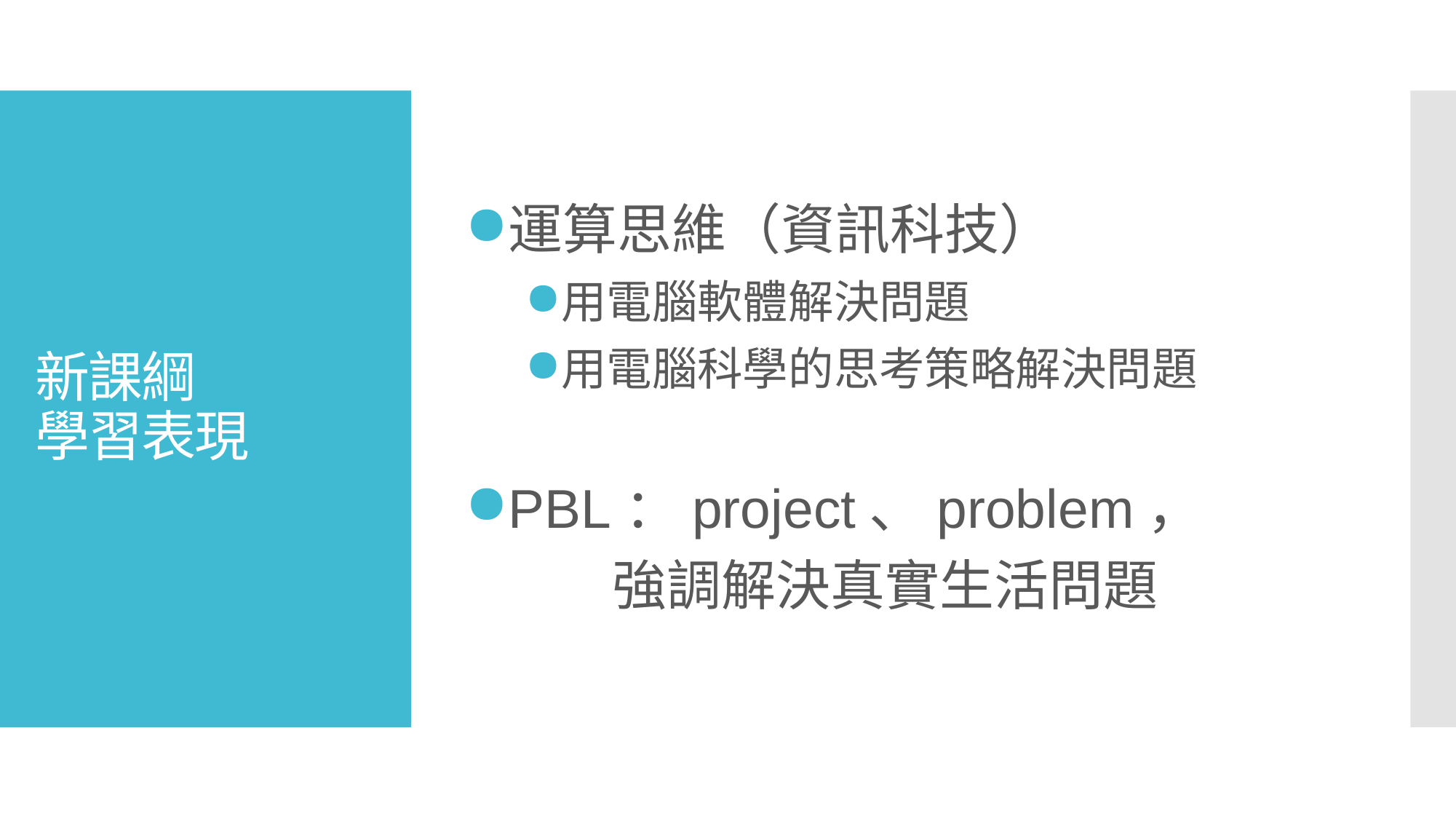

運算思維（資訊科技）
用電腦軟體解決問題
用電腦科學的思考策略解決問題

PBL：project、problem，
           強調解決真實生活問題
# 新課綱
學習表現